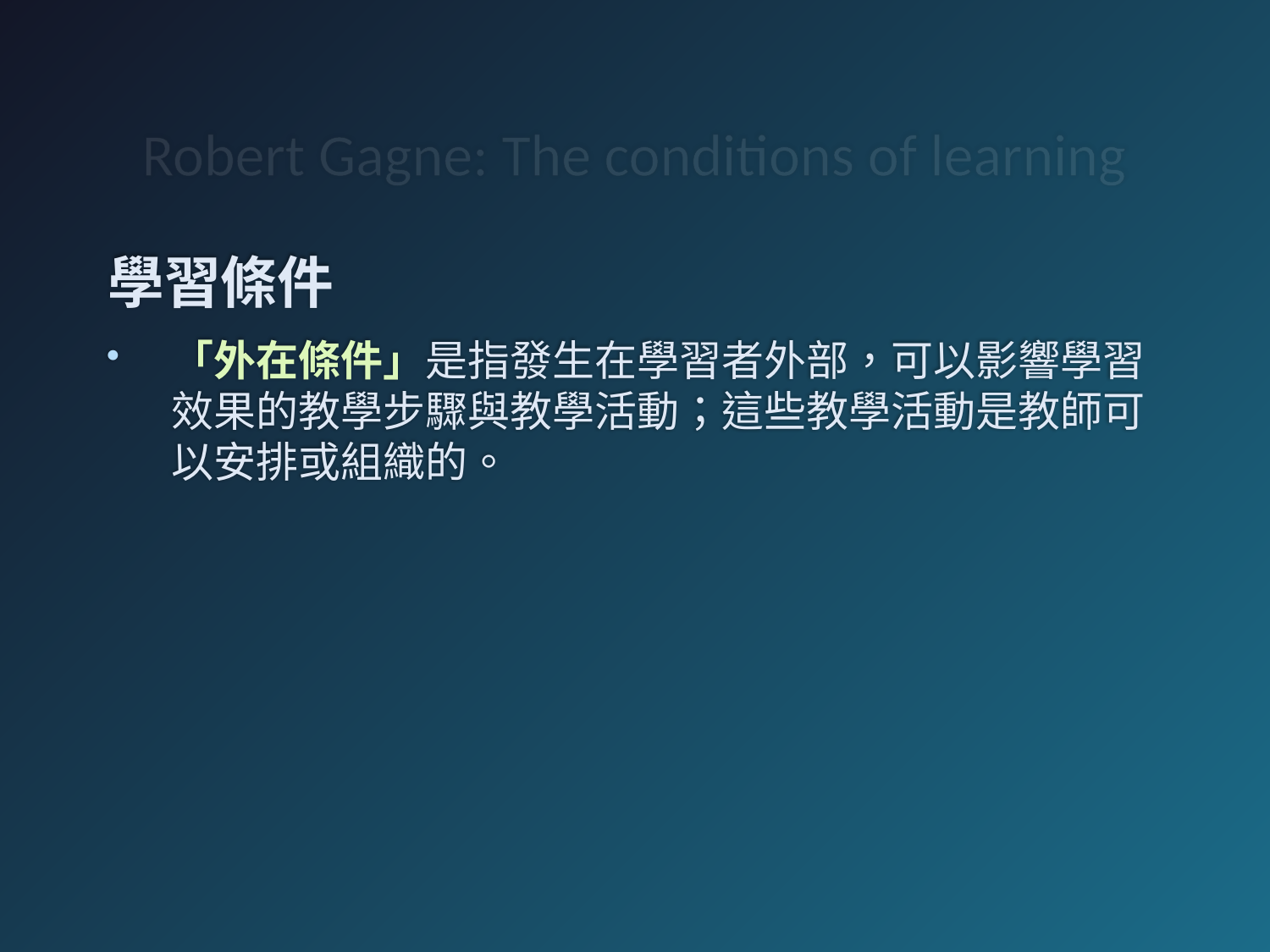

# Robert Gagne: The conditions of learning
學習條件
「外在條件」是指發生在學習者外部，可以影響學習效果的教學步驟與教學活動；這些教學活動是教師可以安排或組織的。